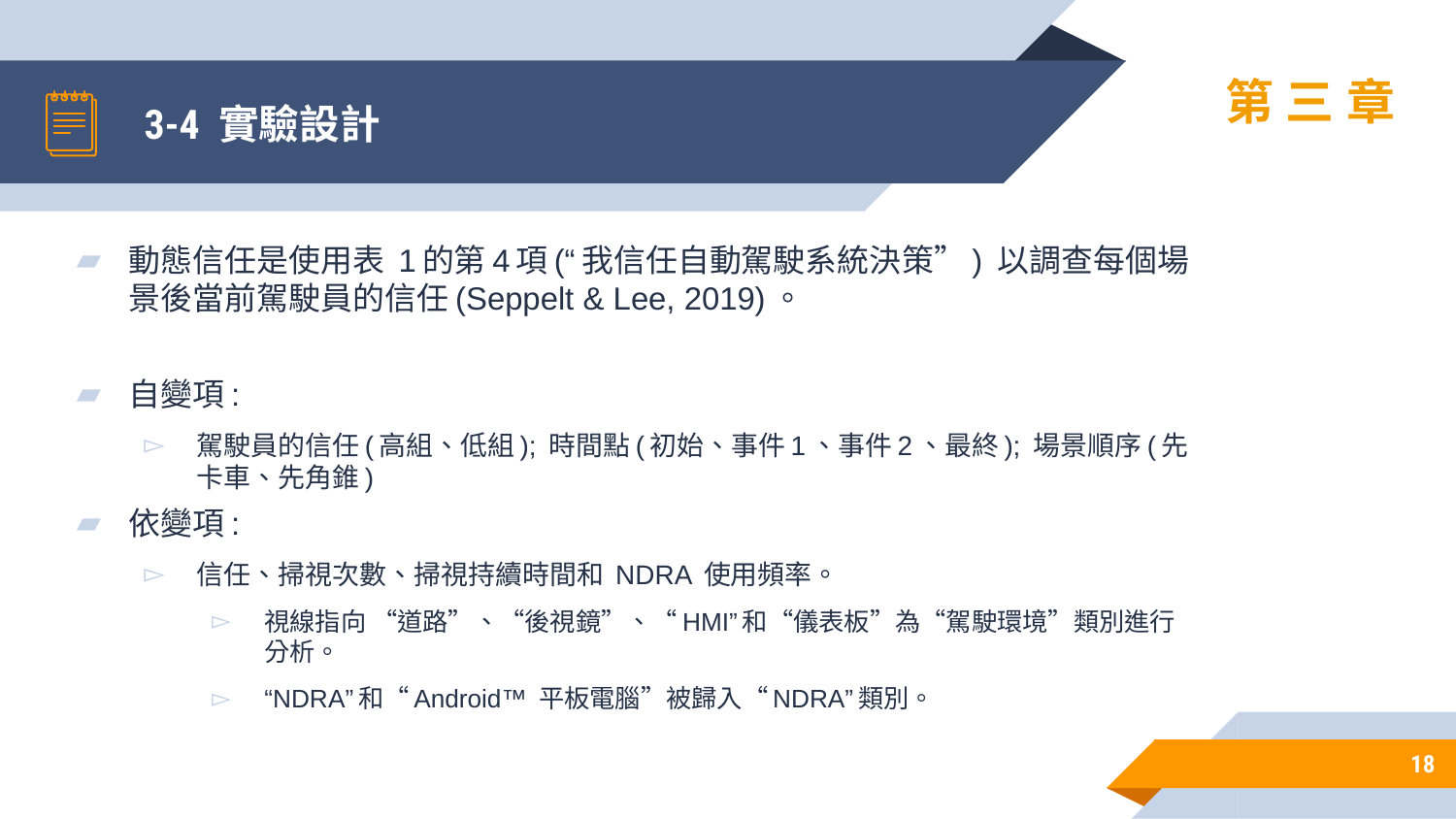

# 3-4 實驗設計
第三章

動態信任是使用表 1的第4項(“我信任自動駕駛系統決策”) 以調查每個場景後當前駕駛員的信任(Seppelt & Lee, 2019)。

自變項:
駕駛員的信任(高組、低組); 時間點(初始、事件1、事件2、最終); 場景順序(先卡車、先角錐)
依變項:
信任、掃視次數、掃視持續時間和 NDRA 使用頻率。
視線指向 “道路”、“後視鏡”、“HMI”和“儀表板”為“駕駛環境”類別進行分析。
“NDRA”和“Android™ 平板電腦”被歸入“NDRA”類別。

18